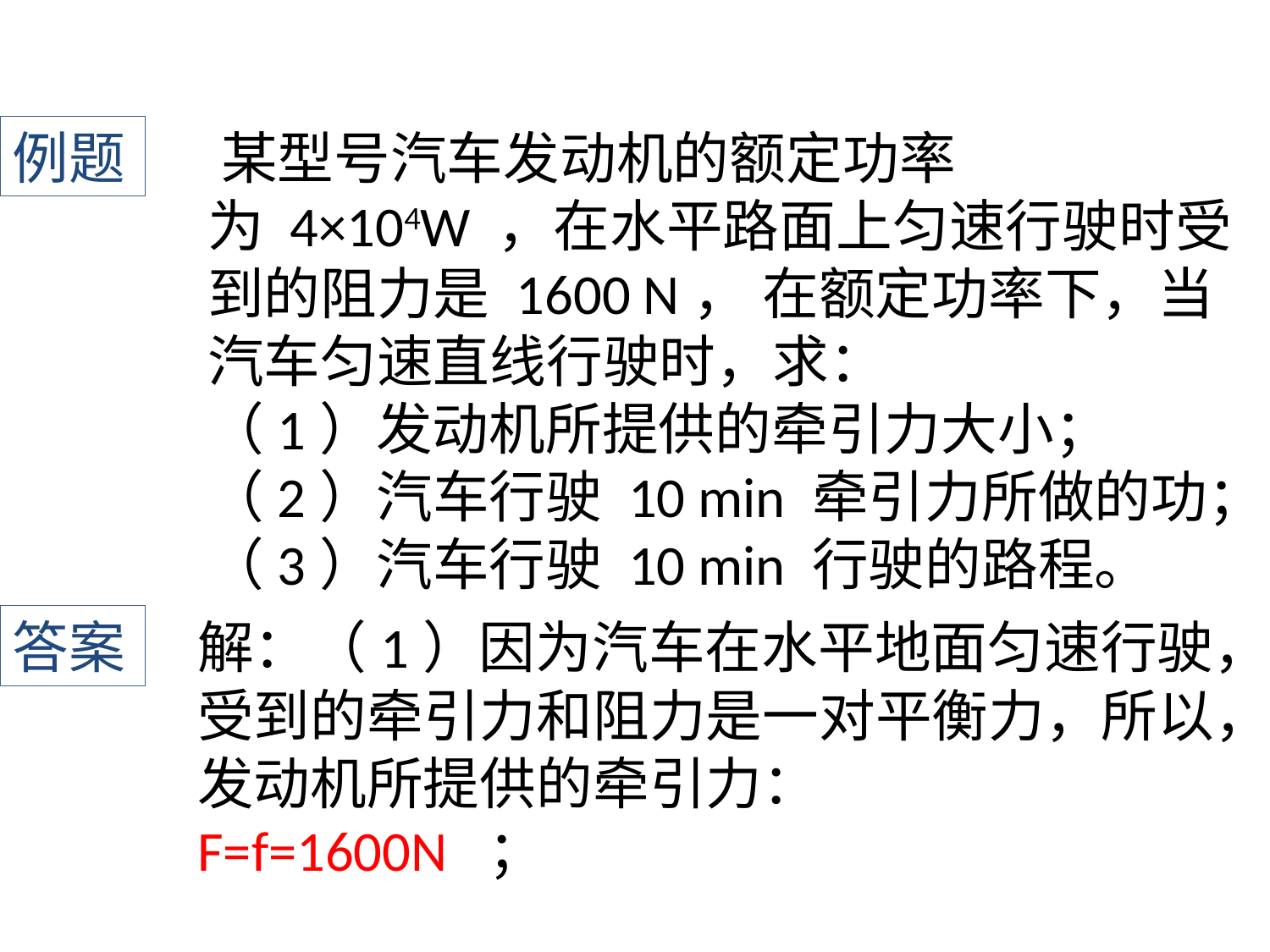

例题
﻿某型号汽车发动机的额定功率为 ﻿﻿﻿﻿﻿﻿﻿﻿﻿﻿﻿﻿﻿﻿4×104W ，在水平路面上匀速行驶时受到的阻力是 1600 N， 在额定功率下，当汽车匀速直线行驶时，求：
（1）发动机所提供的牵引力大小；
（2）汽车行驶 10 min 牵引力所做的功；
（3）汽车行驶 10 min 行驶的路程。
答案
解：（1）因为汽车在水平地面匀速行驶，受到的牵引力和阻力是一对平衡力，所以，发动机所提供的牵引力：
F=f=1600N ﻿﻿﻿﻿﻿﻿﻿﻿﻿﻿﻿﻿﻿﻿﻿﻿﻿﻿﻿﻿﻿﻿﻿﻿﻿﻿﻿﻿﻿﻿﻿﻿﻿﻿﻿﻿ ；